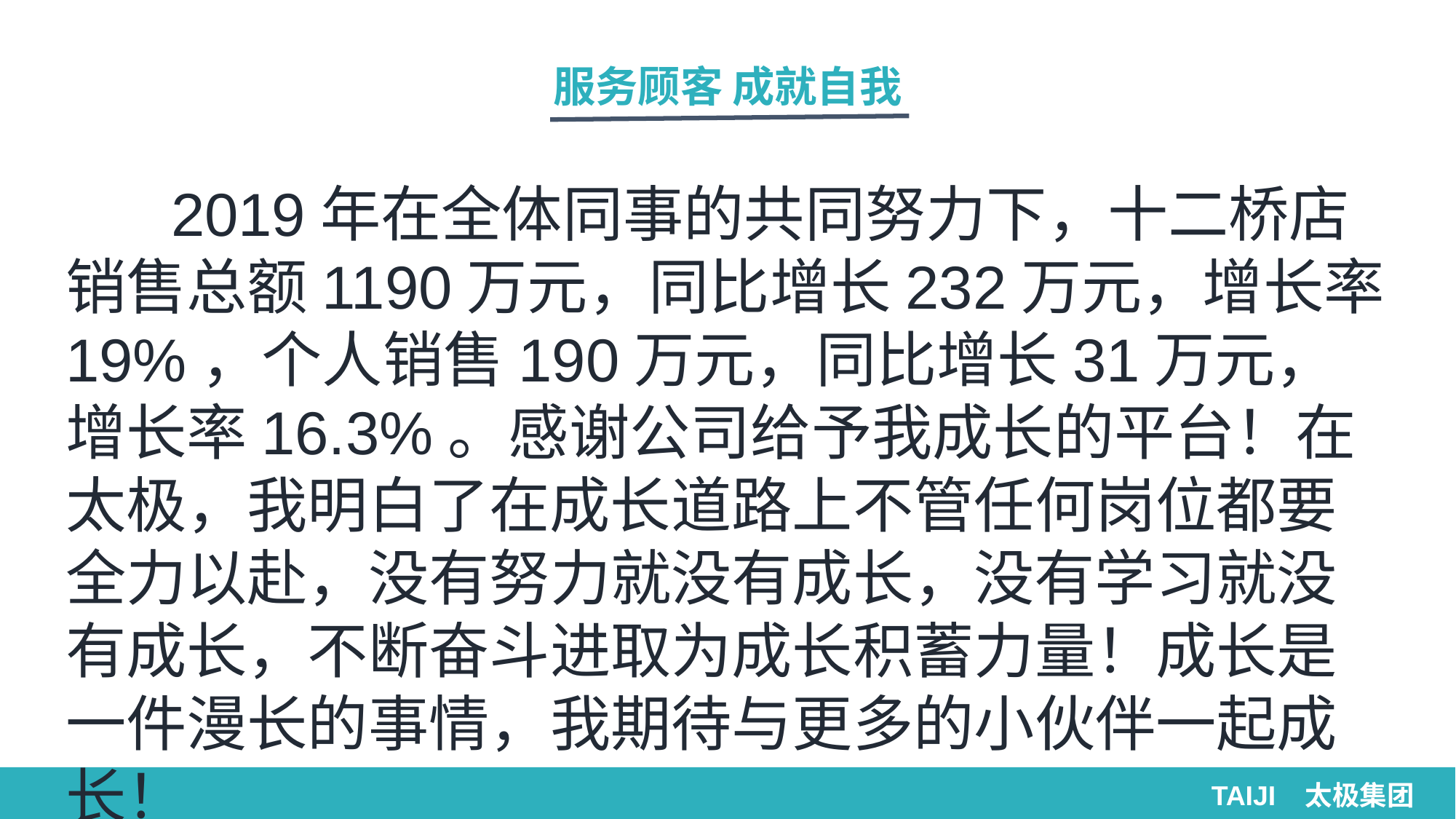

服务顾客 成就自我
       2019年在全体同事的共同努力下，十二桥店销售总额1190万元，同比增长232万元，增长率19%，个人销售190万元，同比增长31万元，增长率16.3%。感谢公司给予我成长的平台！在太极，我明白了在成长道路上不管任何岗位都要全力以赴，没有努力就没有成长，没有学习就没有成长，不断奋斗进取为成长积蓄力量！成长是一件漫长的事情，我期待与更多的小伙伴一起成长！

TAIJI   太极集团